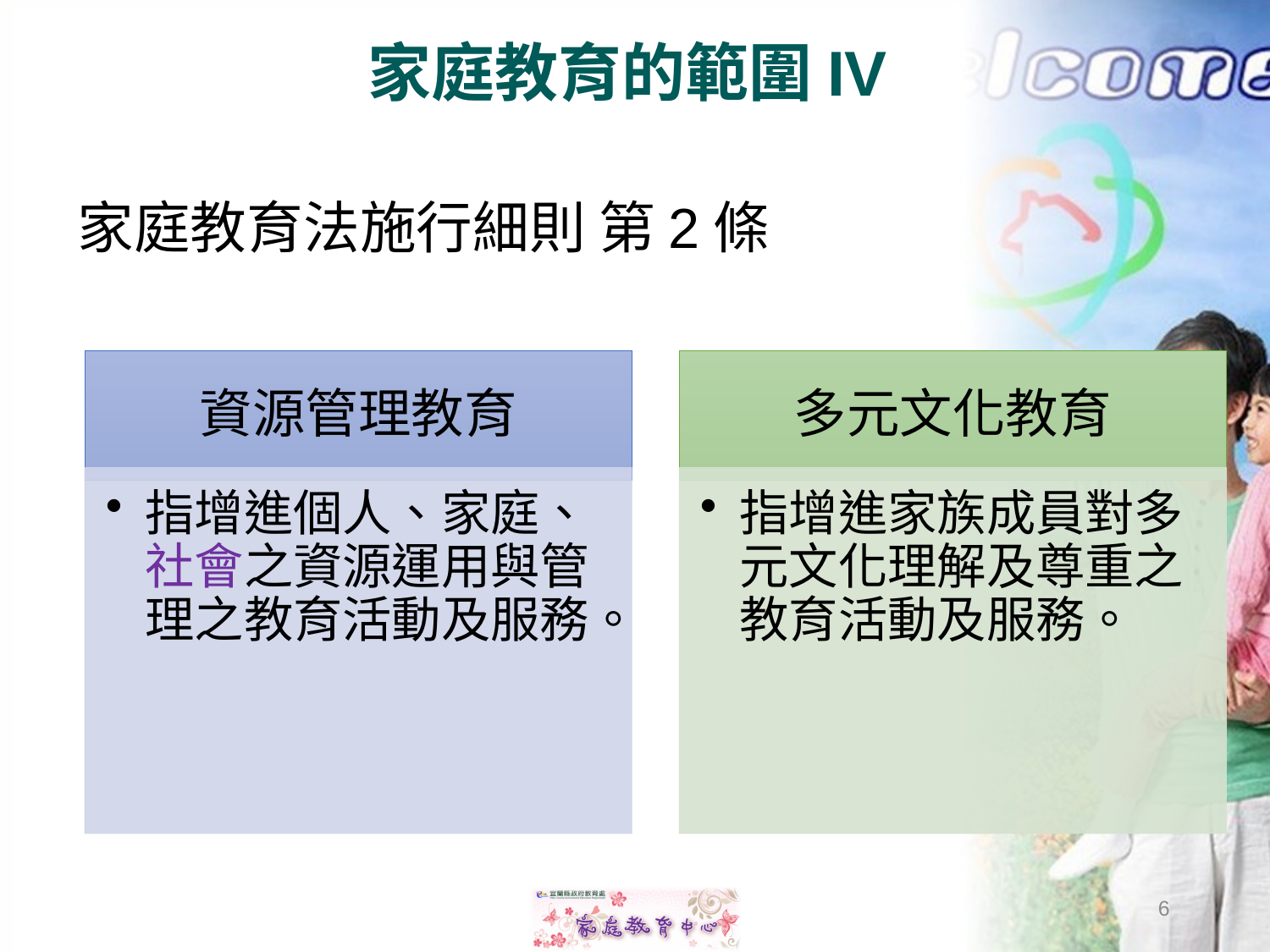

家庭教育的範圍IV
家庭教育法施行細則 第2條
資源管理教育
指增進個人、家庭、社會之資源運用與管理之教育活動及服務。
多元文化教育
指增進家族成員對多元文化理解及尊重之教育活動及服務。
6